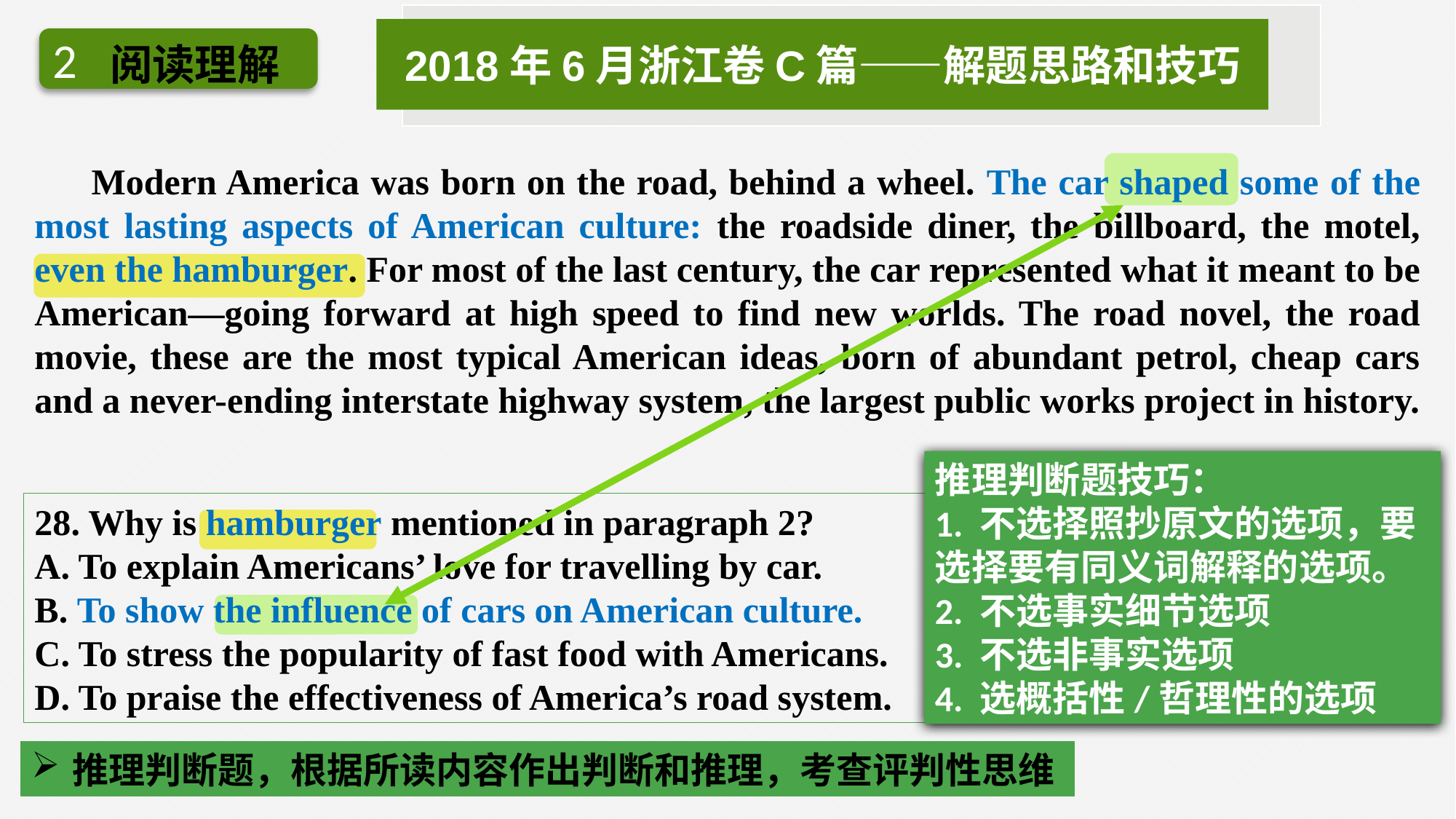

2018年6月浙江卷C篇——解题思路和技巧
2
阅读理解
     Modern America was born on the road, behind a wheel. The car shaped some of the most lasting aspects of American culture: the roadside diner, the billboard, the motel, even the hamburger. For most of the last century, the car represented what it meant to be American—going forward at high speed to find new worlds. The road novel, the road movie, these are the most typical American ideas, born of abundant petrol, cheap cars and a never-ending interstate highway system, the largest public works project in history.

推理判断题技巧：
1. 不选择照抄原文的选项，要选择要有同义词解释的选项。
2. 不选事实细节选项
3. 不选非事实选项
4. 选概括性/哲理性的选项
28. Why is hamburger mentioned in paragraph 2?
A. To explain Americans’ love for travelling by car.
B. To show the influence of cars on American culture.
C. To stress the popularity of fast food with Americans.
D. To praise the effectiveness of America’s road system.

推理判断题，根据所读内容作出判断和推理，考查评判性思维